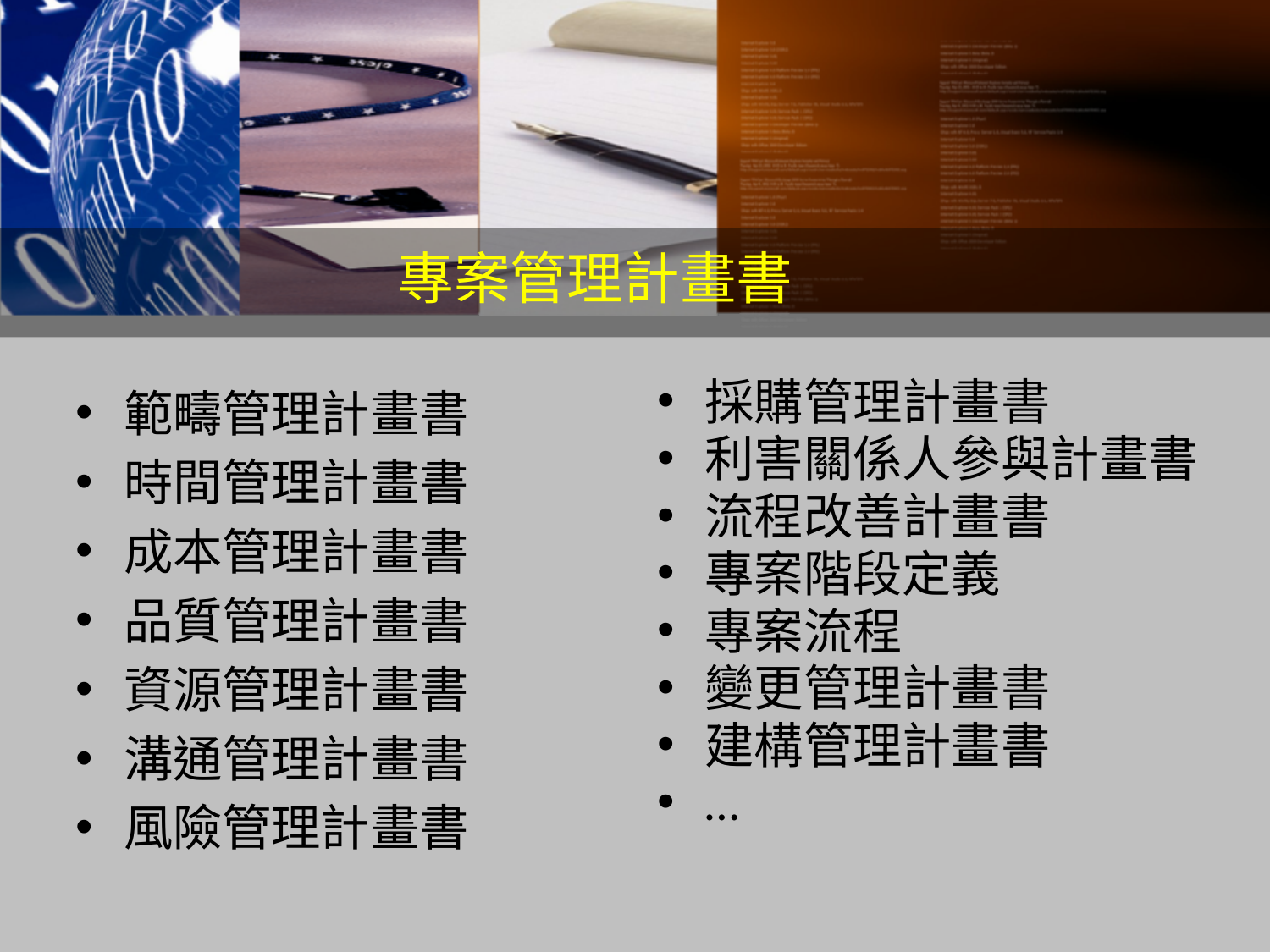

專案管理計畫書
範疇管理計畫書
時間管理計畫書
成本管理計畫書
品質管理計畫書
資源管理計畫書
溝通管理計畫書
風險管理計畫書
採購管理計畫書
利害關係人參與計畫書
流程改善計畫書
專案階段定義
專案流程
變更管理計畫書
建構管理計畫書
…